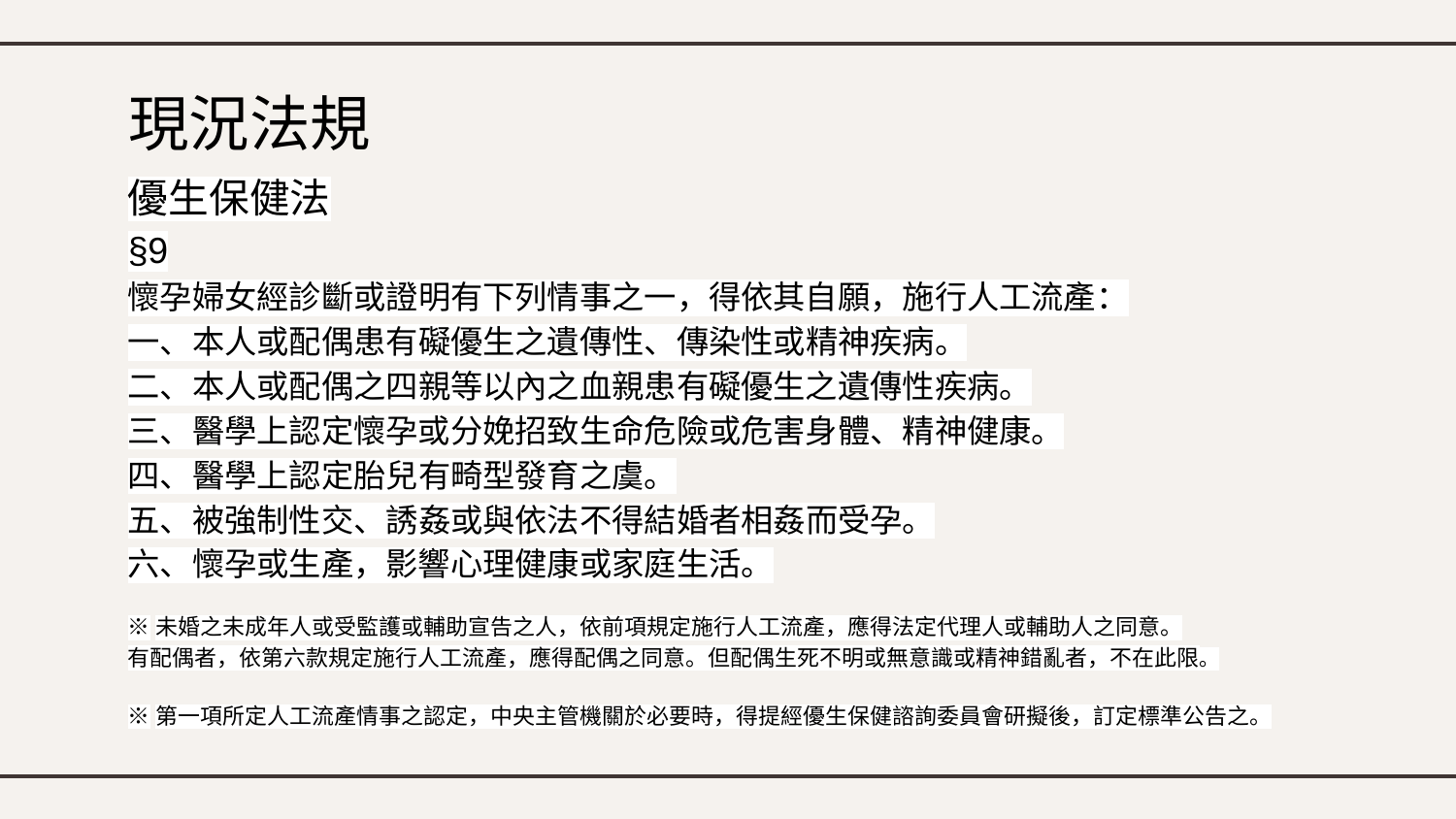

# 現況法規
優生保健法
§9
懷孕婦女經診斷或證明有下列情事之一，得依其自願，施行人工流產：
一、本人或配偶患有礙優生之遺傳性、傳染性或精神疾病。
二、本人或配偶之四親等以內之血親患有礙優生之遺傳性疾病。
三、醫學上認定懷孕或分娩招致生命危險或危害身體、精神健康。
四、醫學上認定胎兒有畸型發育之虞。
五、被強制性交、誘姦或與依法不得結婚者相姦而受孕。
六、懷孕或生產，影響心理健康或家庭生活。

※未婚之未成年人或受監護或輔助宣告之人，依前項規定施行人工流產，應得法定代理人或輔助人之同意。
有配偶者，依第六款規定施行人工流產，應得配偶之同意。但配偶生死不明或無意識或精神錯亂者，不在此限。

※第一項所定人工流產情事之認定，中央主管機關於必要時，得提經優生保健諮詢委員會研擬後，訂定標準公告之。